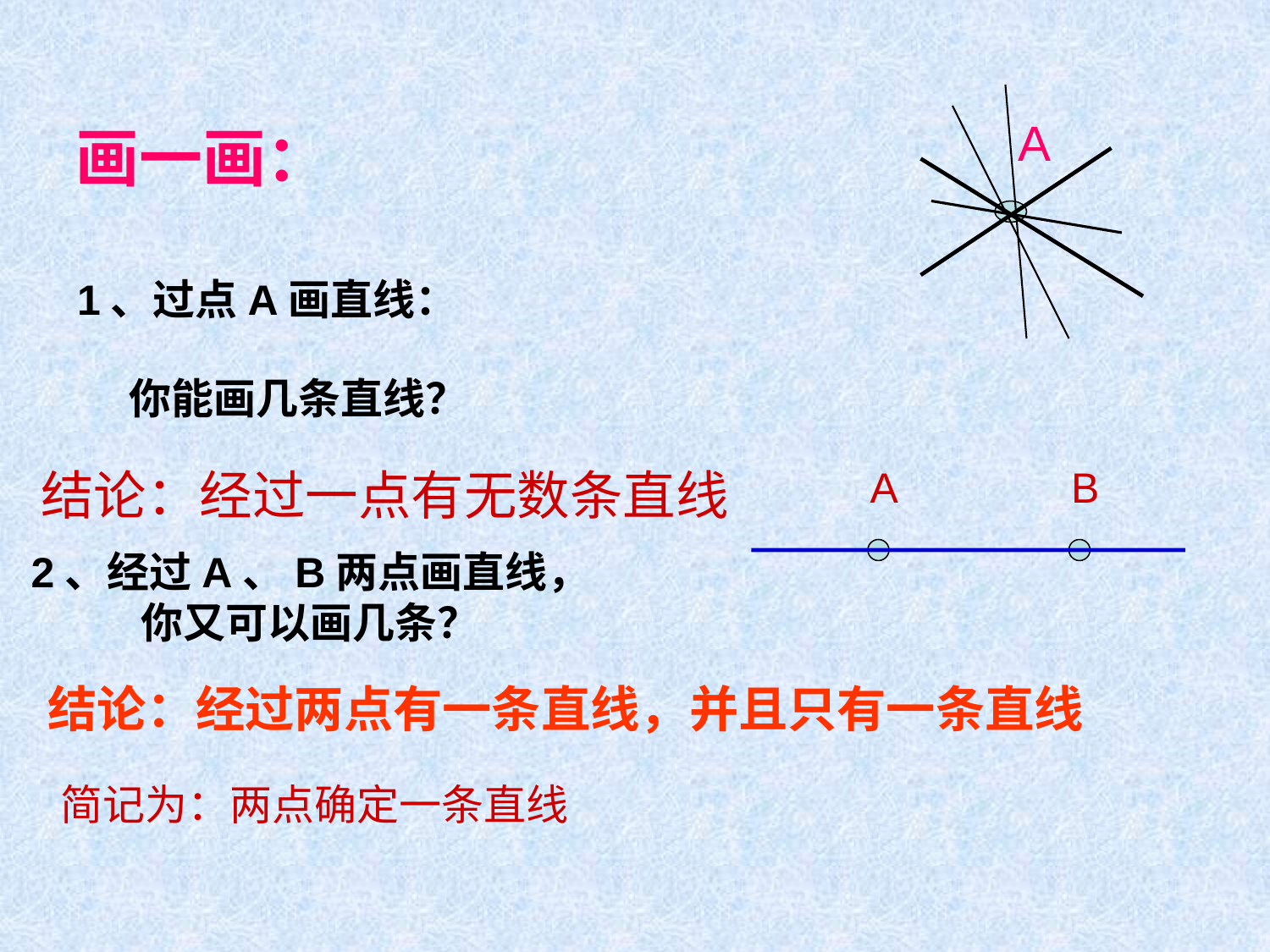

A
画一画：

1、过点A画直线：
你能画几条直线？
A
B
结论：经过一点有无数条直线
2、经过A、B两点画直线，
你又可以画几条？

结论：经过两点有一条直线，并且只有一条直线
简记为：两点确定一条直线